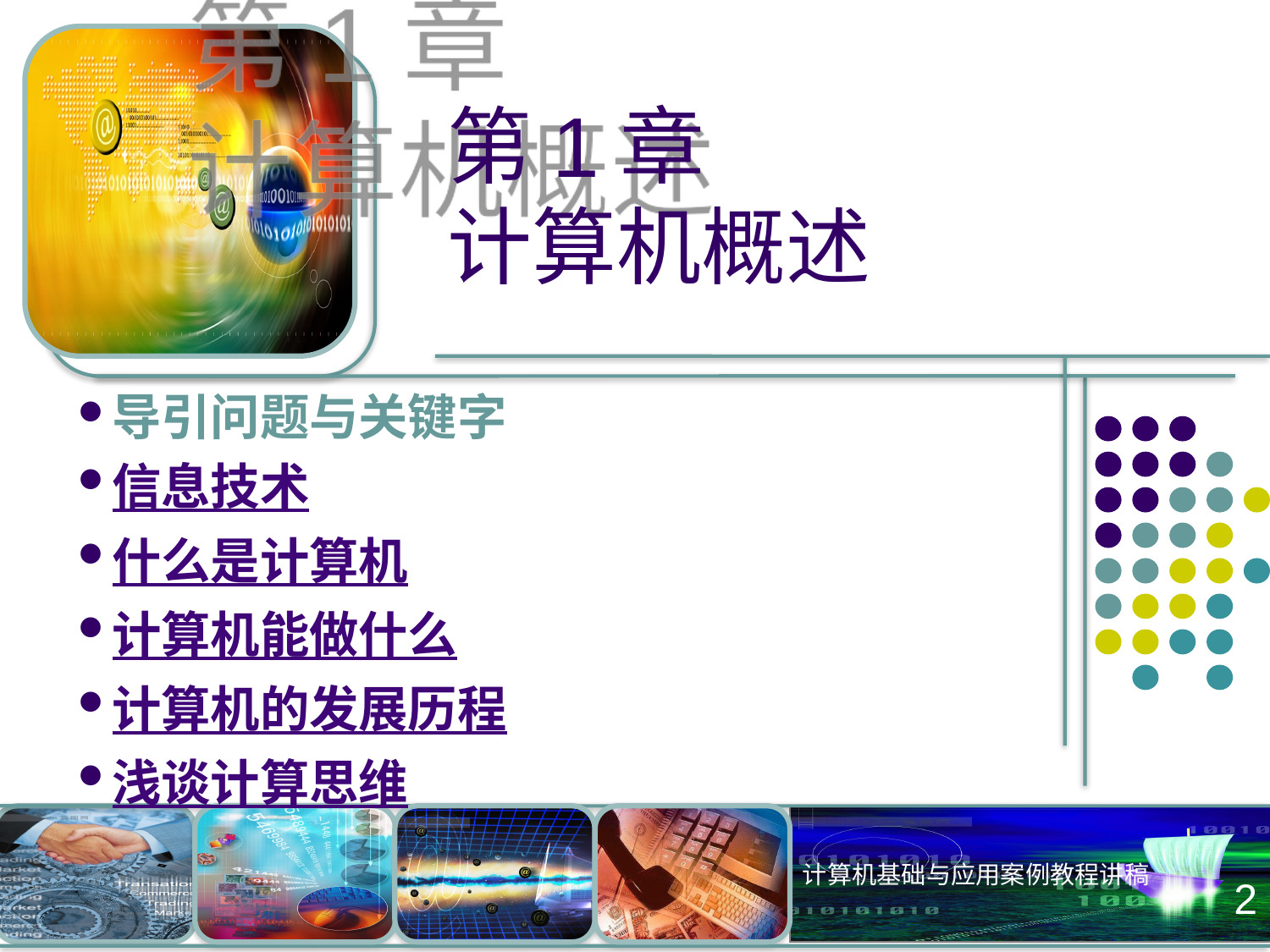

第1章
计算机概述
导引问题与关键字
信息技术
什么是计算机
计算机能做什么
计算机的发展历程
浅谈计算思维
2